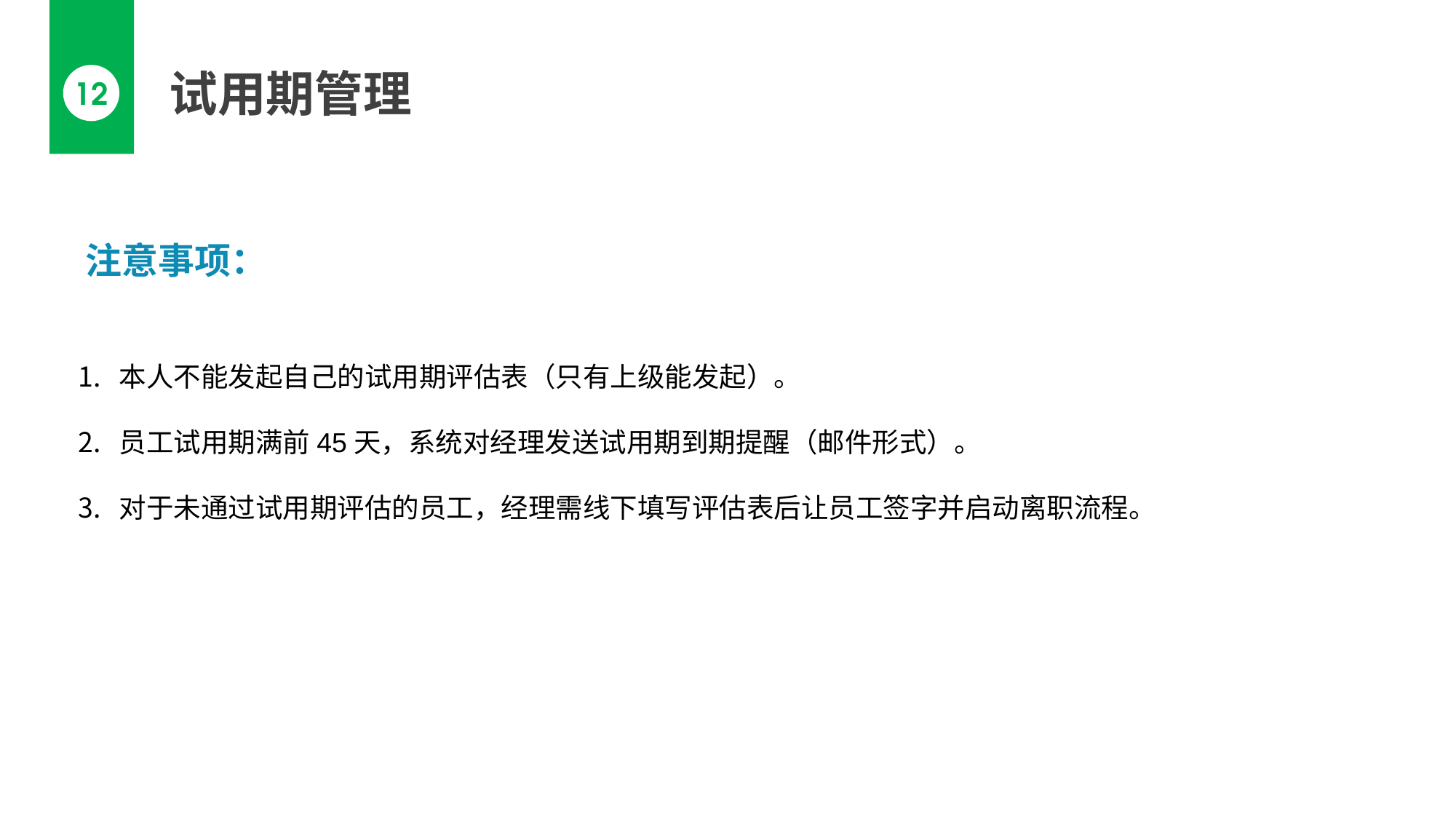

试用期管理
12
注意事项：
本人不能发起自己的试用期评估表（只有上级能发起）。
员工试用期满前45天，系统对经理发送试用期到期提醒（邮件形式）。
对于未通过试用期评估的员工，经理需线下填写评估表后让员工签字并启动离职流程。